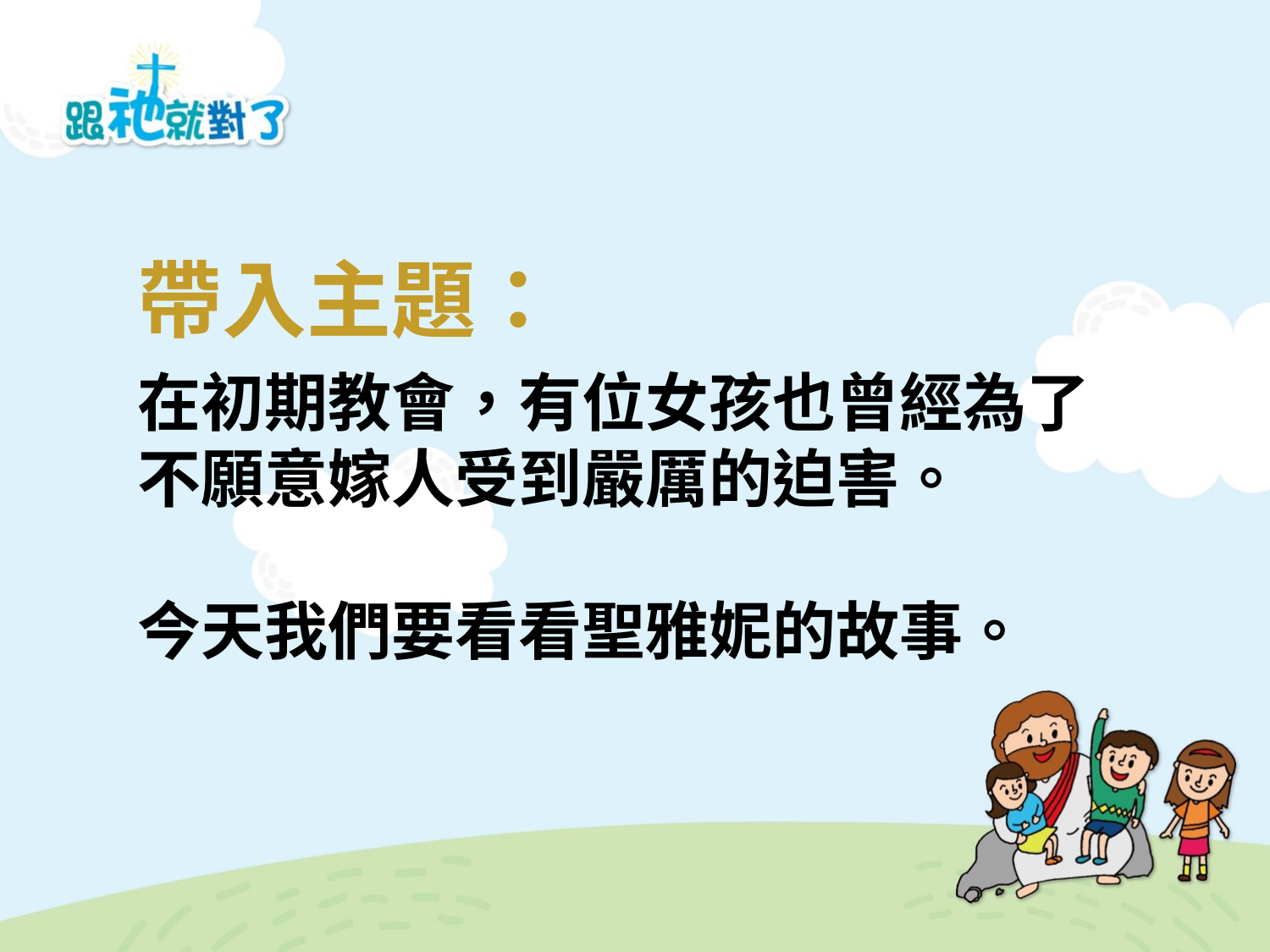

帶入主題：
在初期教會，有位女孩也曾經為了不願意嫁人受到嚴厲的迫害。

今天我們要看看聖雅妮的故事。